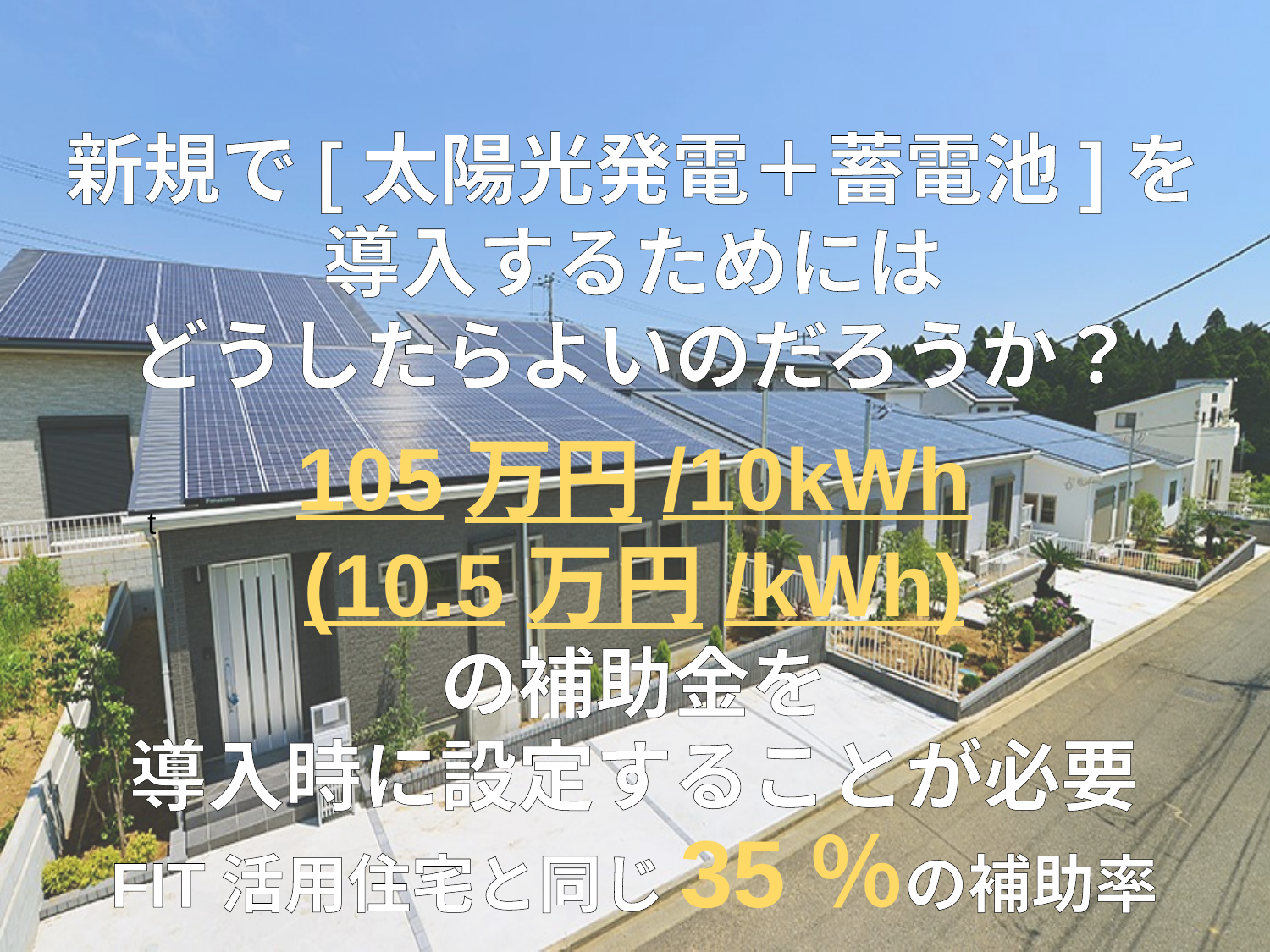

新規で[太陽光発電＋蓄電池]を
導入するためには
どうしたらよいのだろうか？
105万円/10kWh
(10.5万円/kWh)
の補助金を
導入時に設定することが必要
t

FIT活用住宅と同じ35％の補助率